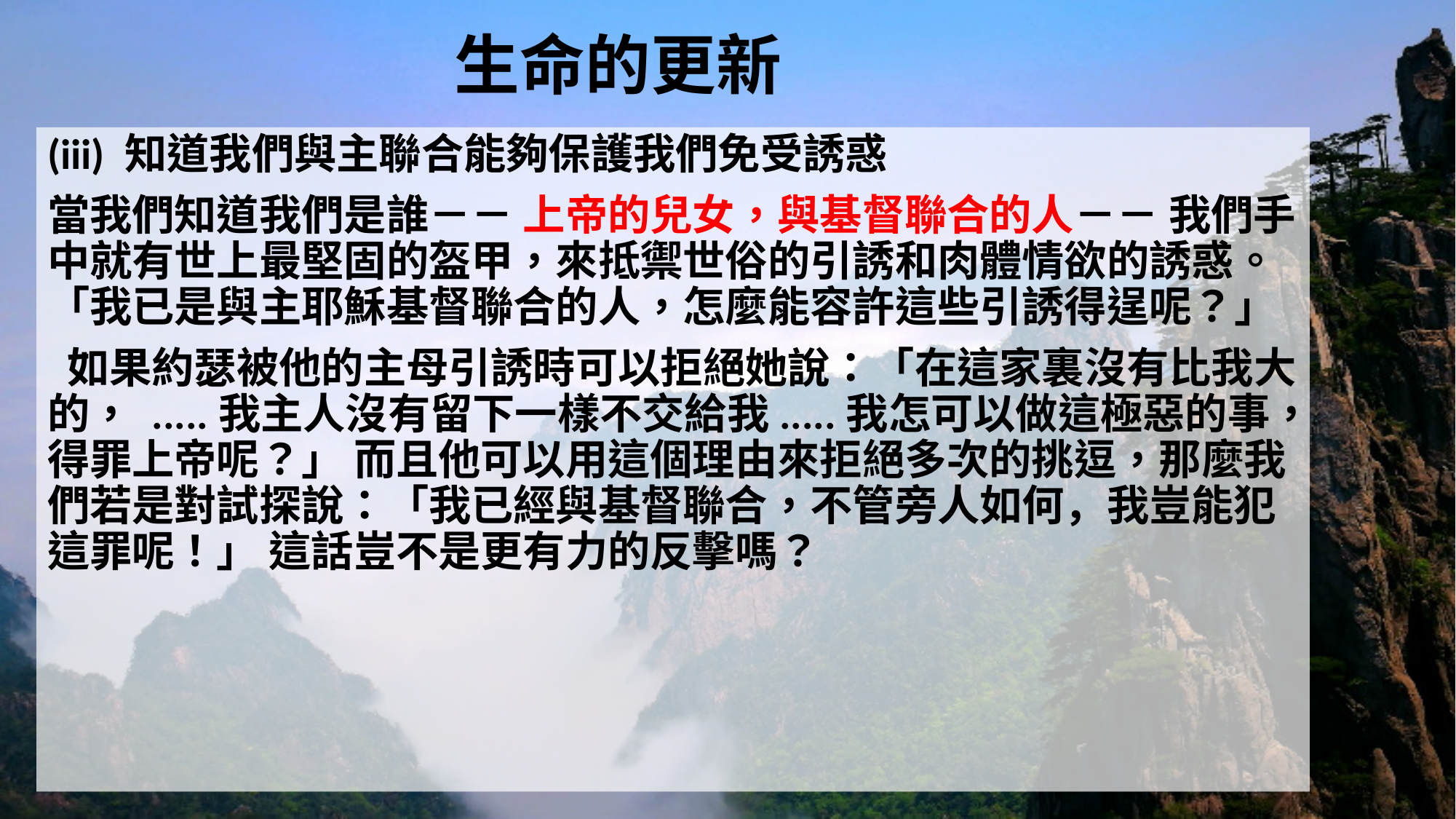

# 生命的更新
(iii) 知道我們與主聯合能夠保護我們免受誘惑
當我們知道我們是誰－－ 上帝的兒女，與基督聯合的人－－ 我們手中就有世上最堅固的盔甲，來抵禦世俗的引誘和肉體情欲的誘惑。「我已是與主耶穌基督聯合的人，怎麼能容許這些引誘得逞呢？」
 如果約瑟被他的主母引誘時可以拒絕她說：「在這家裏沒有比我大的， .....我主人沒有留下一樣不交給我.....我怎可以做這極惡的事，得罪上帝呢？」 而且他可以用這個理由來拒絕多次的挑逗，那麼我們若是對試探說：「我已經與基督聯合，不管旁人如何，我豈能犯這罪呢！」 這話豈不是更有力的反擊嗎？